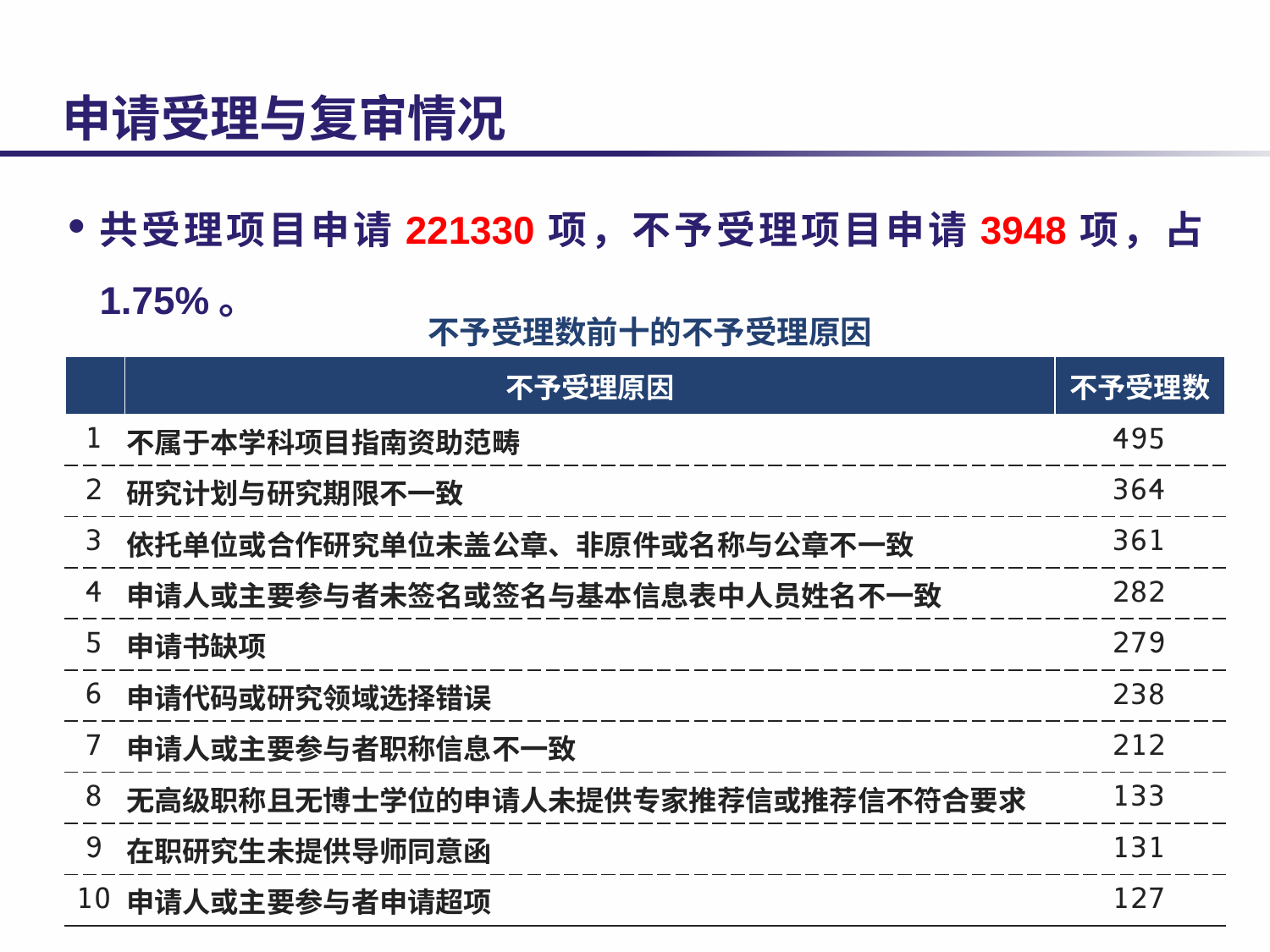

# 申请受理与复审情况
共受理项目申请221330项，不予受理项目申请3948项，占1.75%。
不予受理数前十的不予受理原因
|  | 不予受理原因 | 不予受理数 |
| --- | --- | --- |
| 1 | 不属于本学科项目指南资助范畴 | 495 |
| 2 | 研究计划与研究期限不一致 | 364 |
| 3 | 依托单位或合作研究单位未盖公章、非原件或名称与公章不一致 | 361 |
| 4 | 申请人或主要参与者未签名或签名与基本信息表中人员姓名不一致 | 282 |
| 5 | 申请书缺项 | 279 |
| 6 | 申请代码或研究领域选择错误 | 238 |
| 7 | 申请人或主要参与者职称信息不一致 | 212 |
| 8 | 无高级职称且无博士学位的申请人未提供专家推荐信或推荐信不符合要求 | 133 |
| 9 | 在职研究生未提供导师同意函 | 131 |
| 10 | 申请人或主要参与者申请超项 | 127 |